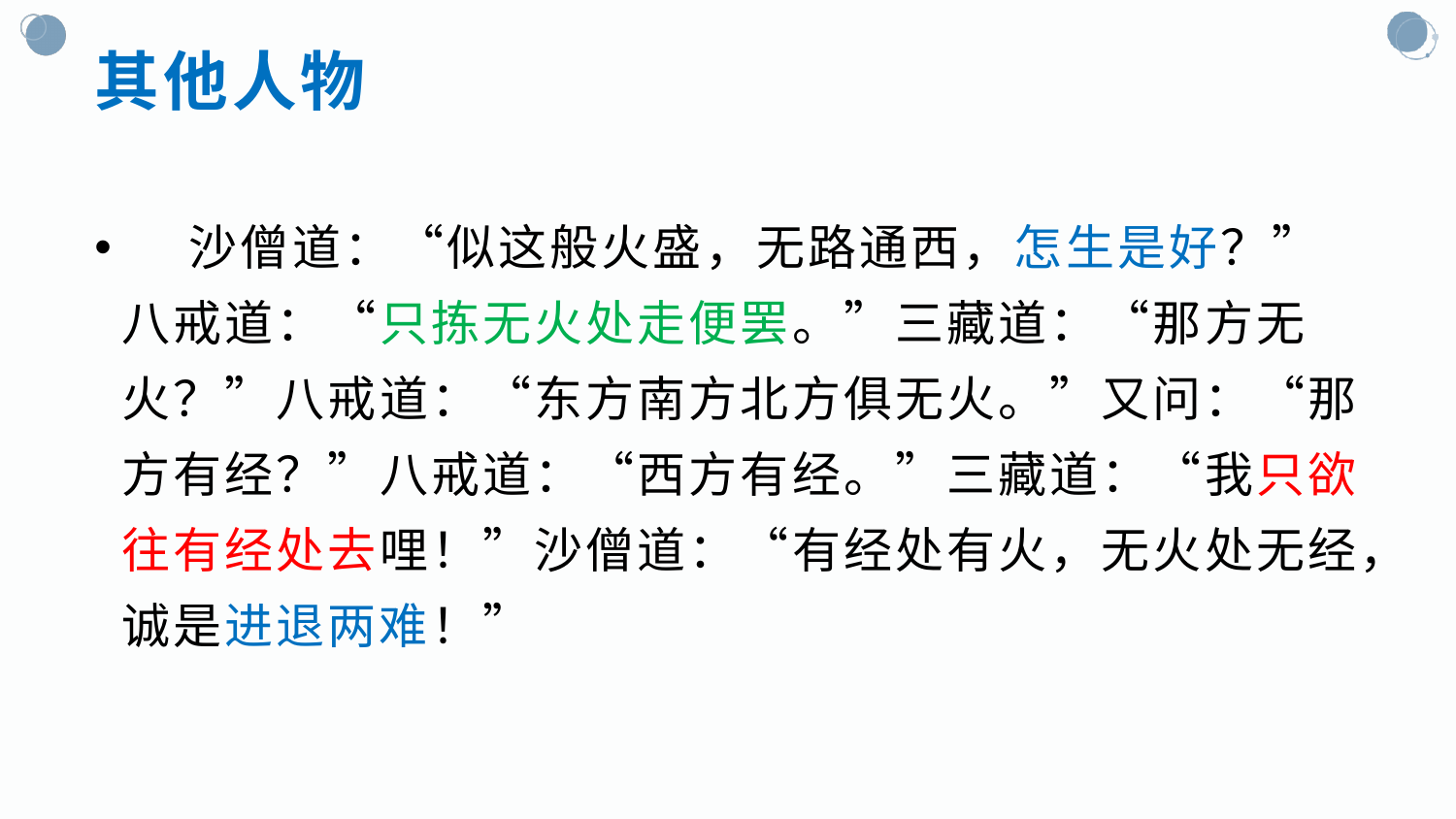

# 其他人物

    沙僧道：“似这般火盛，无路通西，怎生是好？”八戒道：“只拣无火处走便罢。”三藏道：“那方无火？”八戒道：“东方南方北方俱无火。”又问：“那方有经？”八戒道：“西方有经。”三藏道：“我只欲往有经处去哩！”沙僧道：“有经处有火，无火处无经，诚是进退两难！”